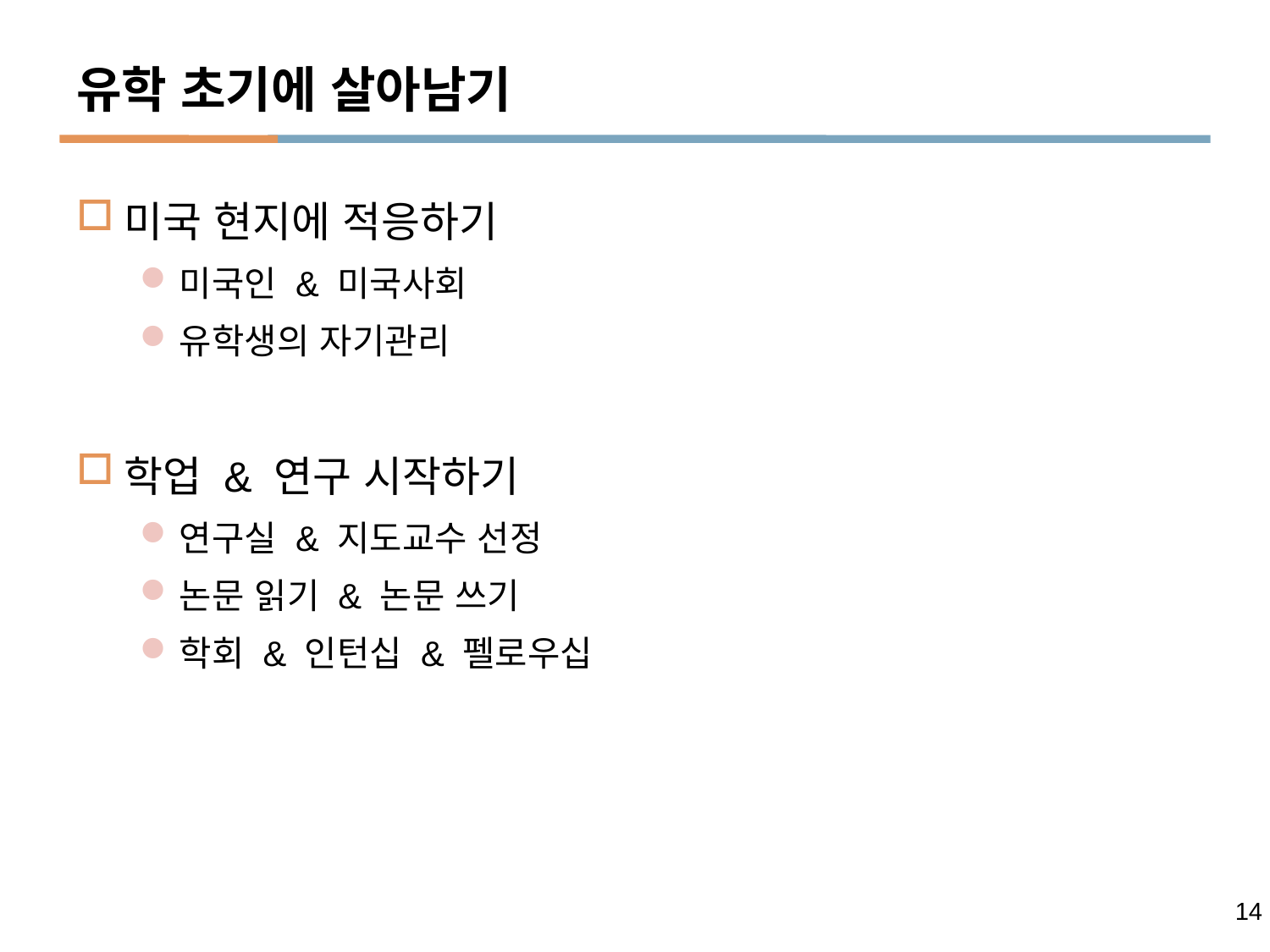

# 유학 초기에 살아남기
미국 현지에 적응하기
미국인 & 미국사회
유학생의 자기관리

학업 & 연구 시작하기
연구실 & 지도교수 선정
논문 읽기 & 논문 쓰기
학회 & 인턴십 & 펠로우십